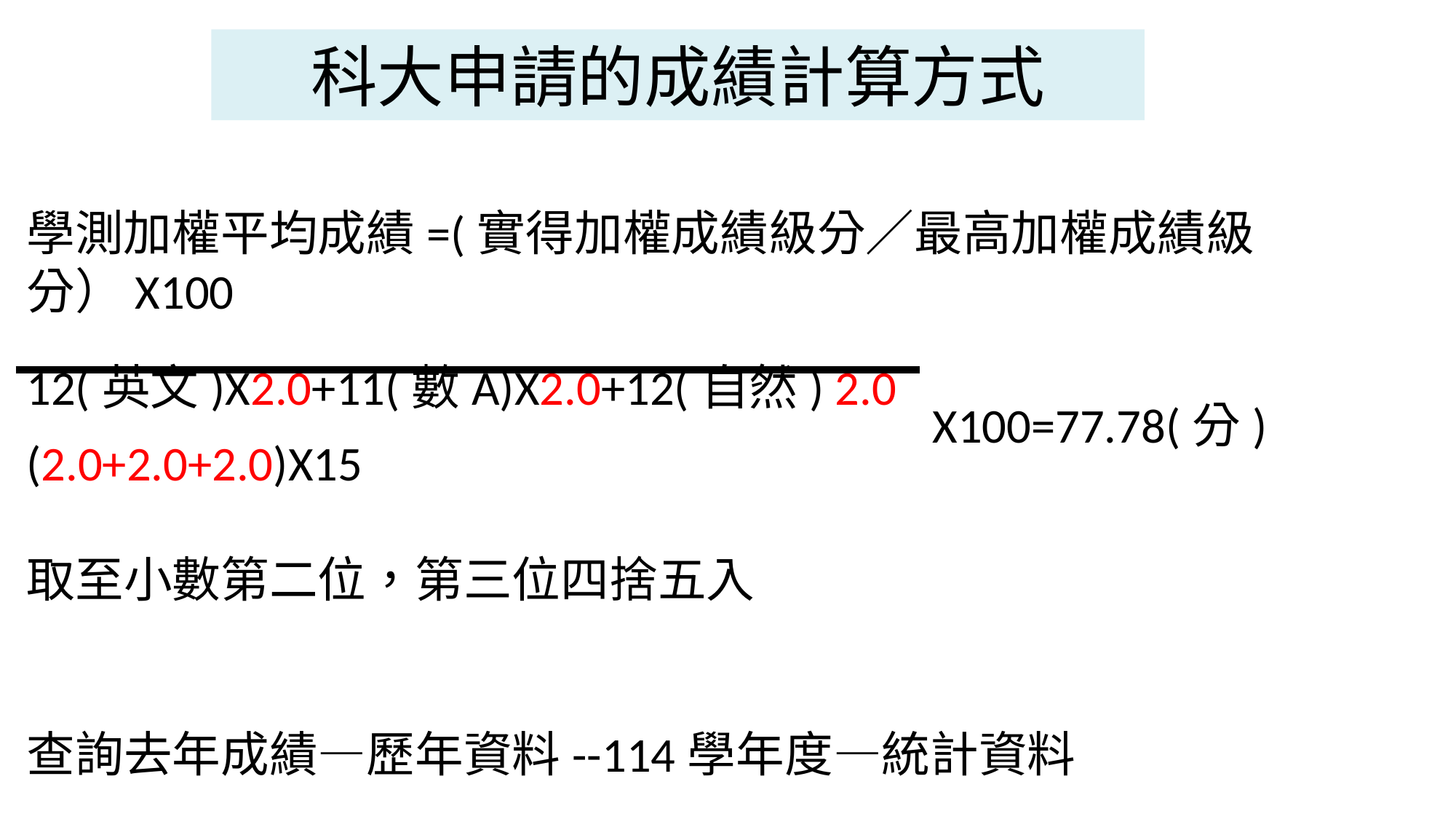

科大申請的成績計算方式
學測加權平均成績=(實得加權成績級分／最高加權成績級分）X100

12(英文)X2.0+11(數A)X2.0+12(自然) 2.0
                                                                                   X100=77.78(分)
(2.0+2.0+2.0)X15

取至小數第二位，第三位四捨五入

查詢去年成績—歷年資料--114學年度—統計資料